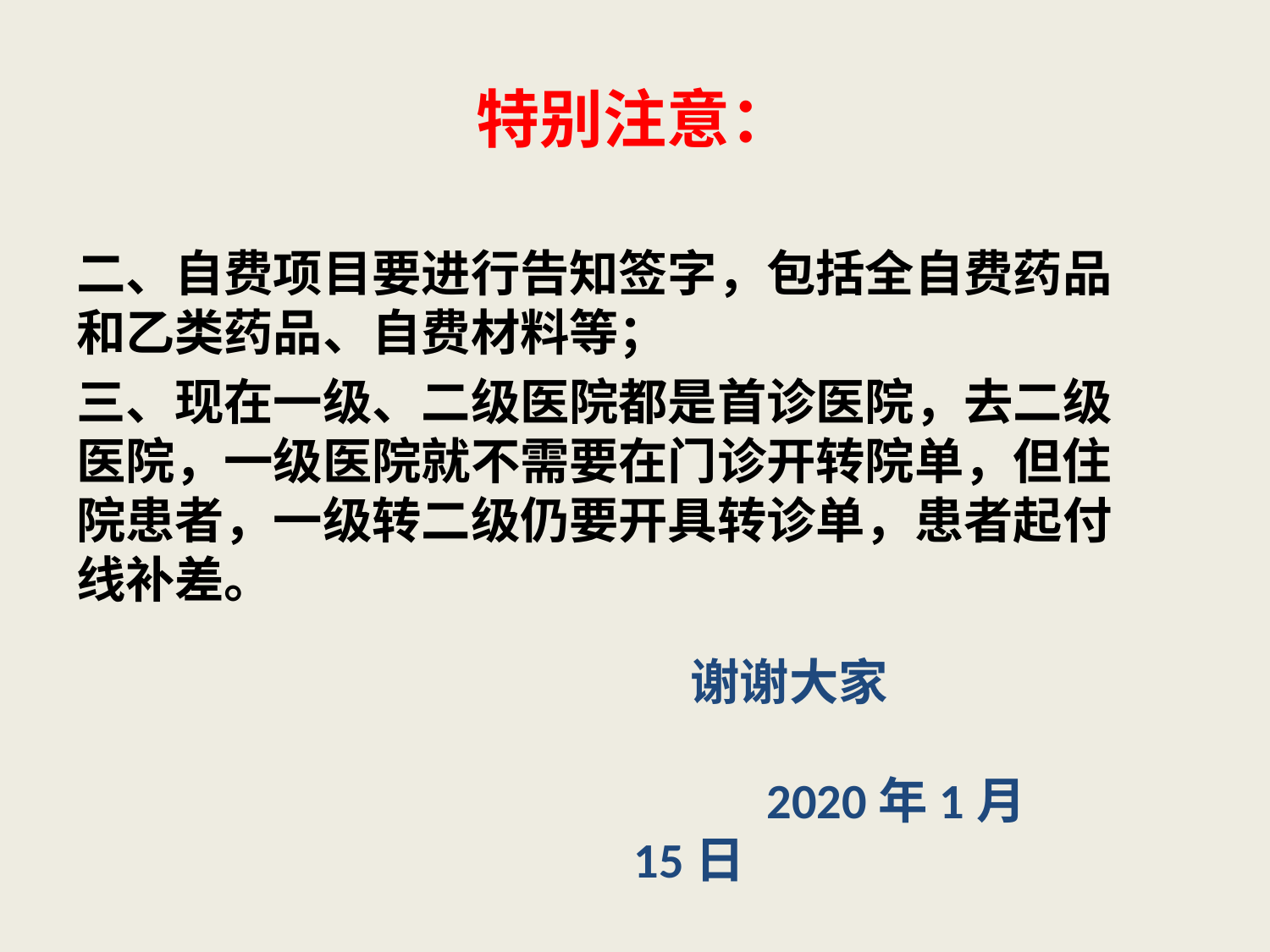

特别注意：
二、自费项目要进行告知签字，包括全自费药品和乙类药品、自费材料等；
三、现在一级、二级医院都是首诊医院，去二级医院，一级医院就不需要在门诊开转院单，但住院患者，一级转二级仍要开具转诊单，患者起付线补差。
    谢谢大家
　　　　　　　　　　  2020年1月15日